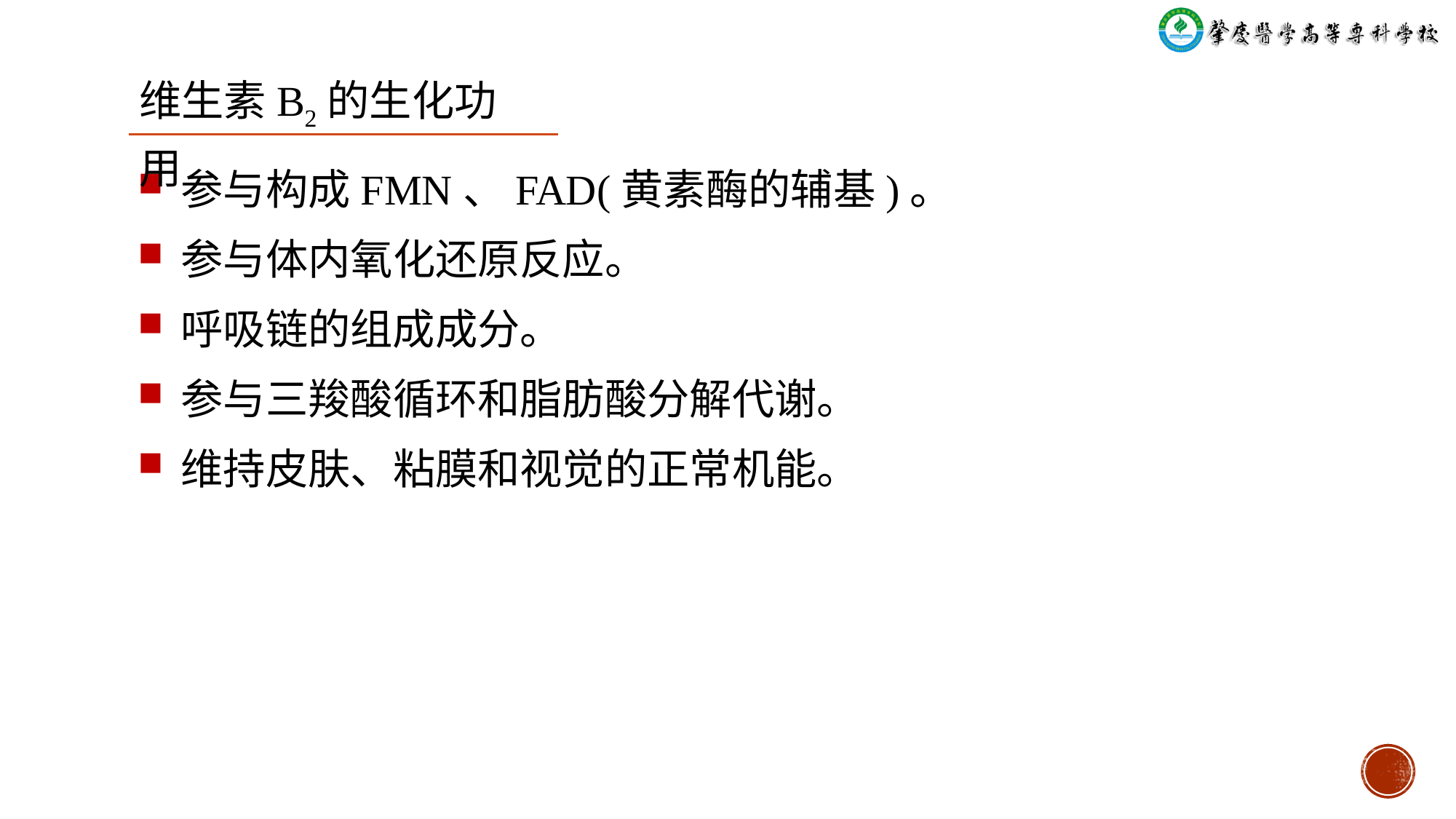

维生素B2的生化功用
参与构成FMN、FAD(黄素酶的辅基)。
参与体内氧化还原反应。
呼吸链的组成成分。
参与三羧酸循环和脂肪酸分解代谢。
维持皮肤、粘膜和视觉的正常机能。